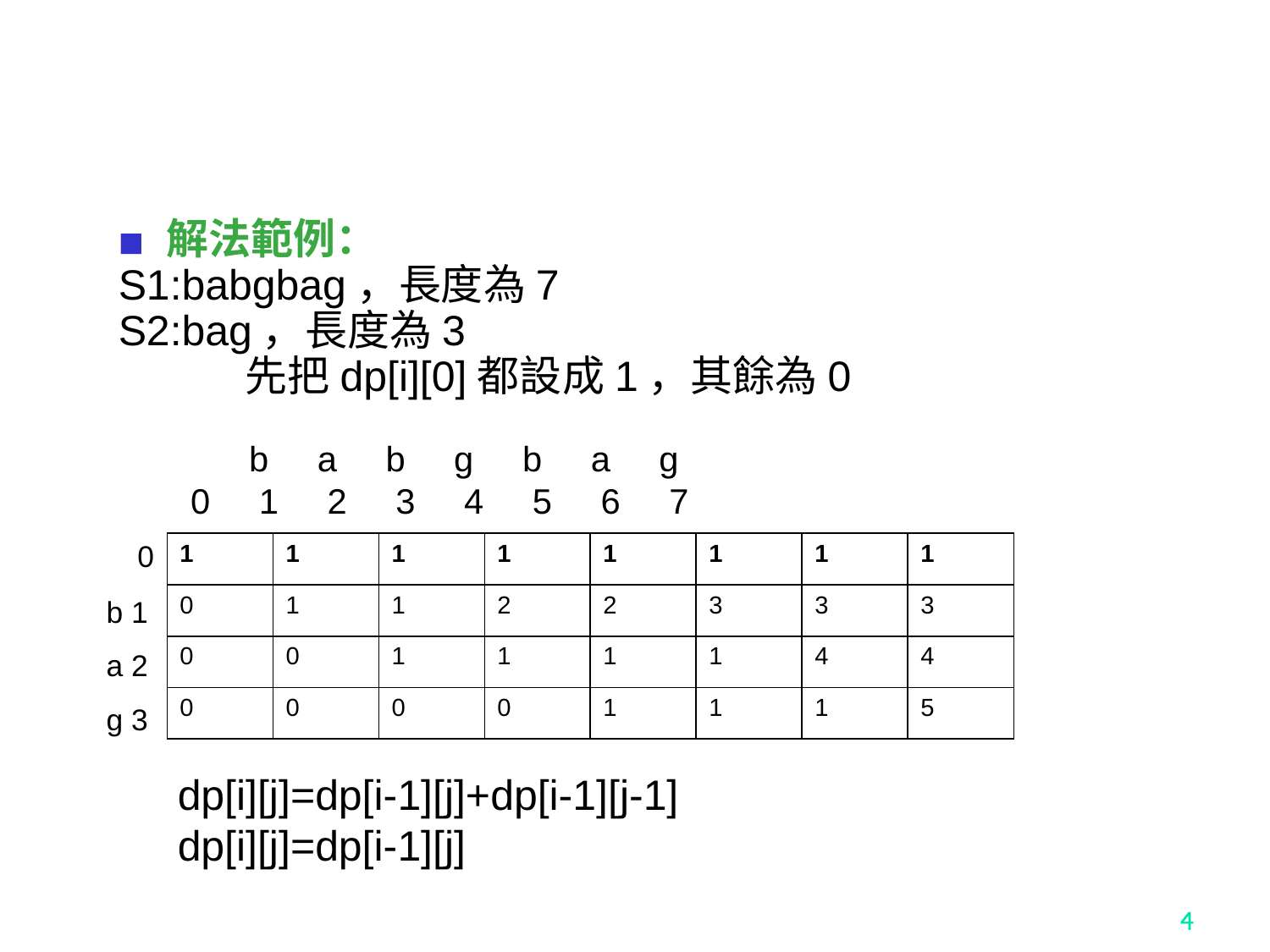

解法範例：
S1:babgbag，長度為7
S2:bag，長度為3
	先把dp[i][0]都設成1，其餘為0

        b     a     b     g     b     a     g
  0     1     2     3     4     5     6     7

    0
 b 1
 a 2
 g 3
| 1 | 1 | 1 | 1 | 1 | 1 | 1 | 1 |
| --- | --- | --- | --- | --- | --- | --- | --- |
| 0 | 1 | 1 | 2 | 2 | 3 | 3 | 3 |
| 0 | 0 | 1 | 1 | 1 | 1 | 4 | 4 |
| 0 | 0 | 0 | 0 | 1 | 1 | 1 | 5 |
dp[i][j]=dp[i-1][j]+dp[i-1][j-1]
dp[i][j]=dp[i-1][j]
4